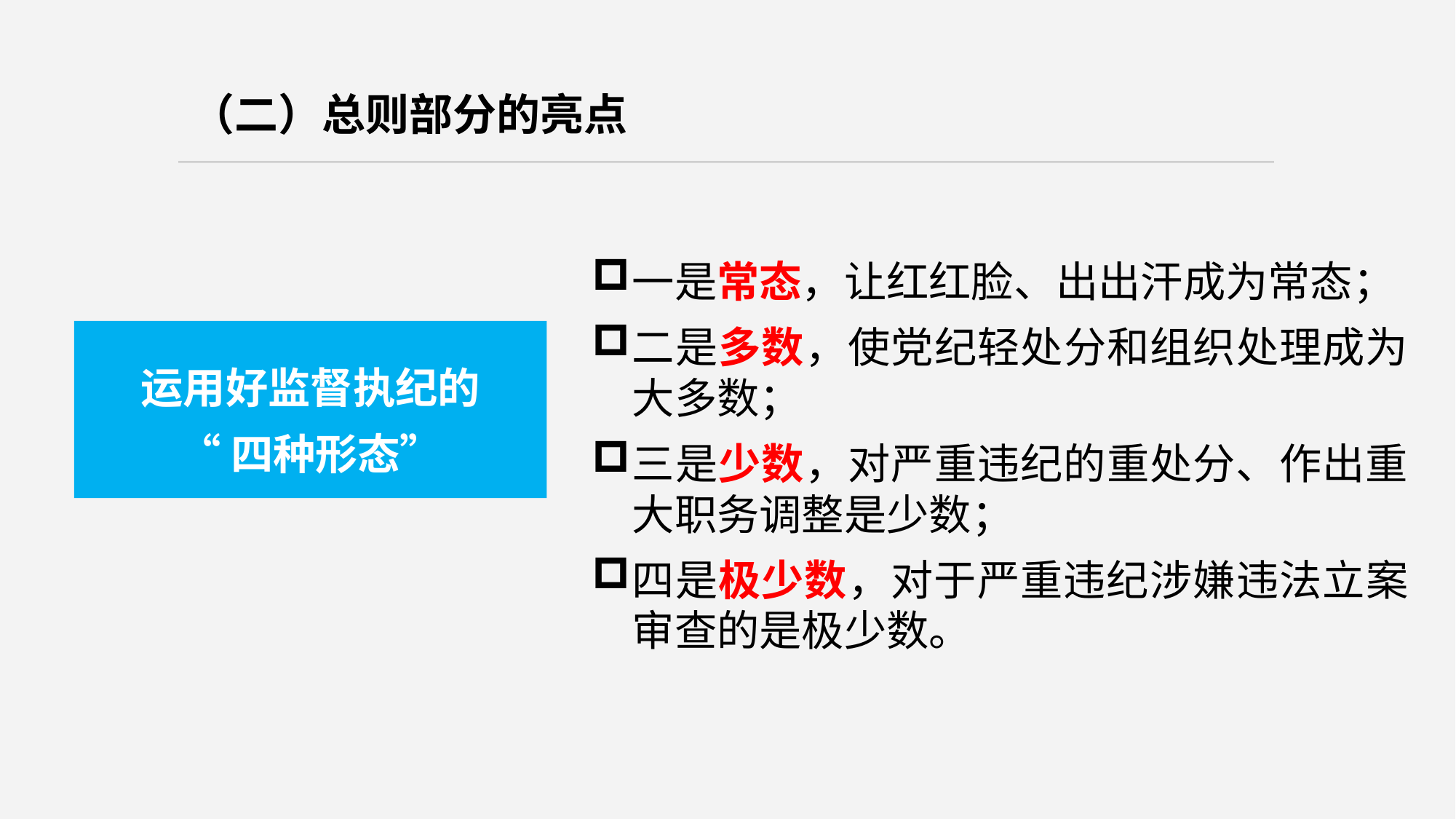

（二）总则部分的亮点
一是常态，让红红脸、出出汗成为常态；

二是多数，使党纪轻处分和组织处理成为大多数；

三是少数，对严重违纪的重处分、作出重大职务调整是少数；

四是极少数，对于严重违纪涉嫌违法立案审查的是极少数。

运用好监督执纪的
“四种形态”